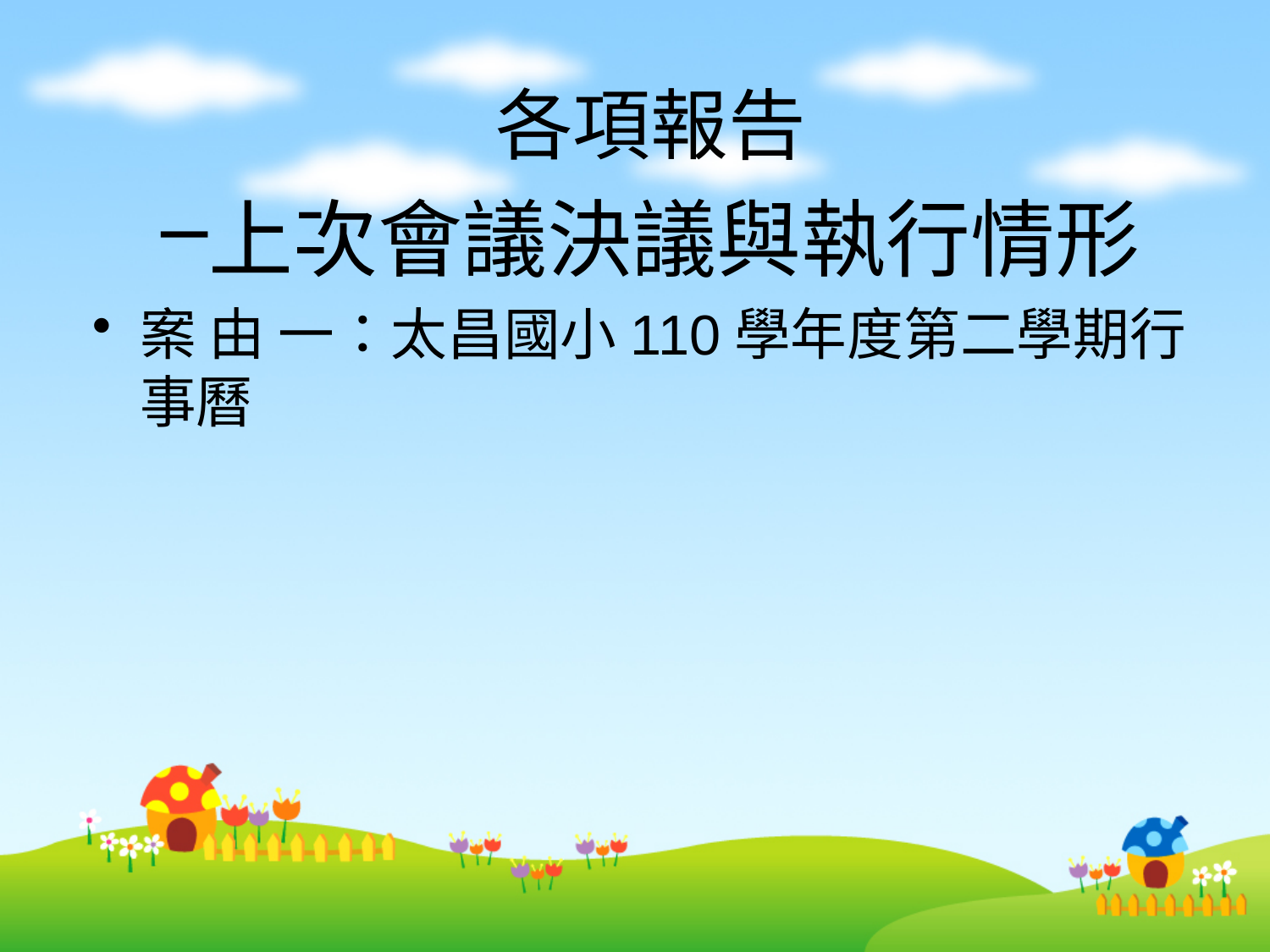

各項報告
上次會議決議與執行情形
案 由 一：太昌國小110學年度第二學期行事曆